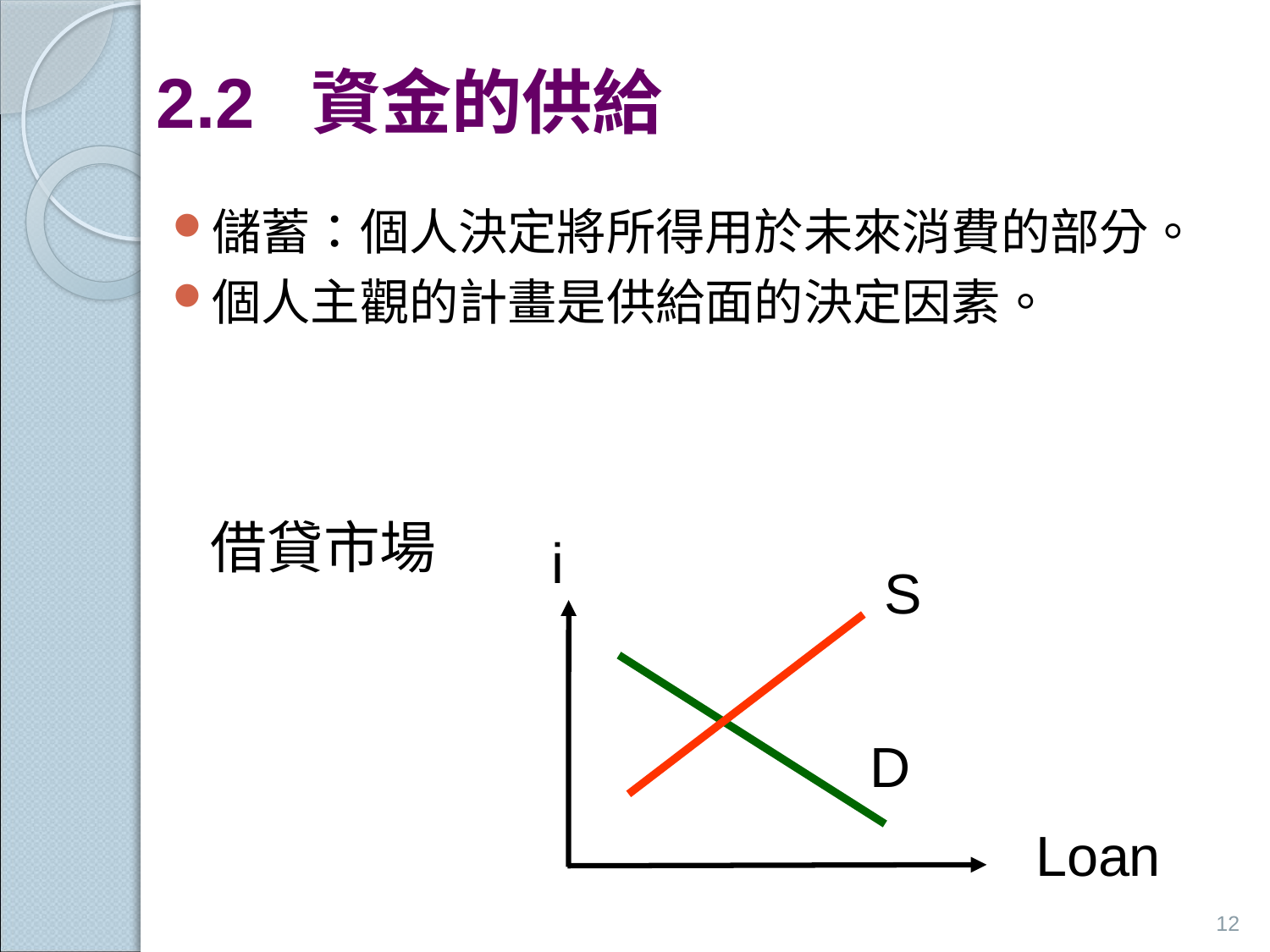

# 2.2  資金的供給
儲蓄：個人決定將所得用於未來消費的部分。
個人主觀的計畫是供給面的決定因素。
借貸市場
i
S

D
Loan

12